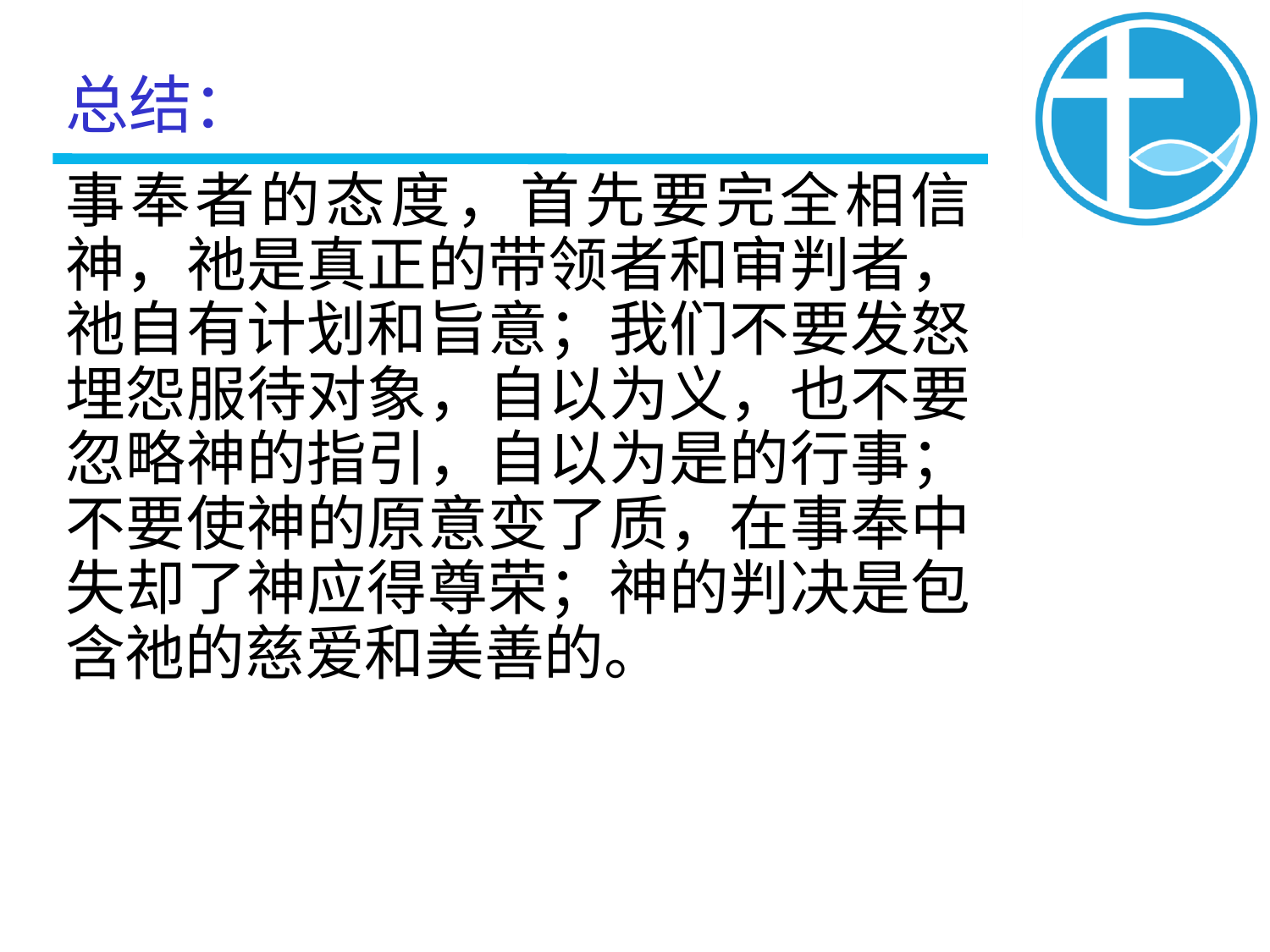

总结：
事奉者的态度，首先要完全相信神，祂是真正的带领者和审判者，祂自有计划和旨意；我们不要发怒埋怨服待对象，自以为义，也不要忽略神的指引，自以为是的行事；不要使神的原意变了质，在事奉中失却了神应得尊荣；神的判决是包含祂的慈爱和美善的。